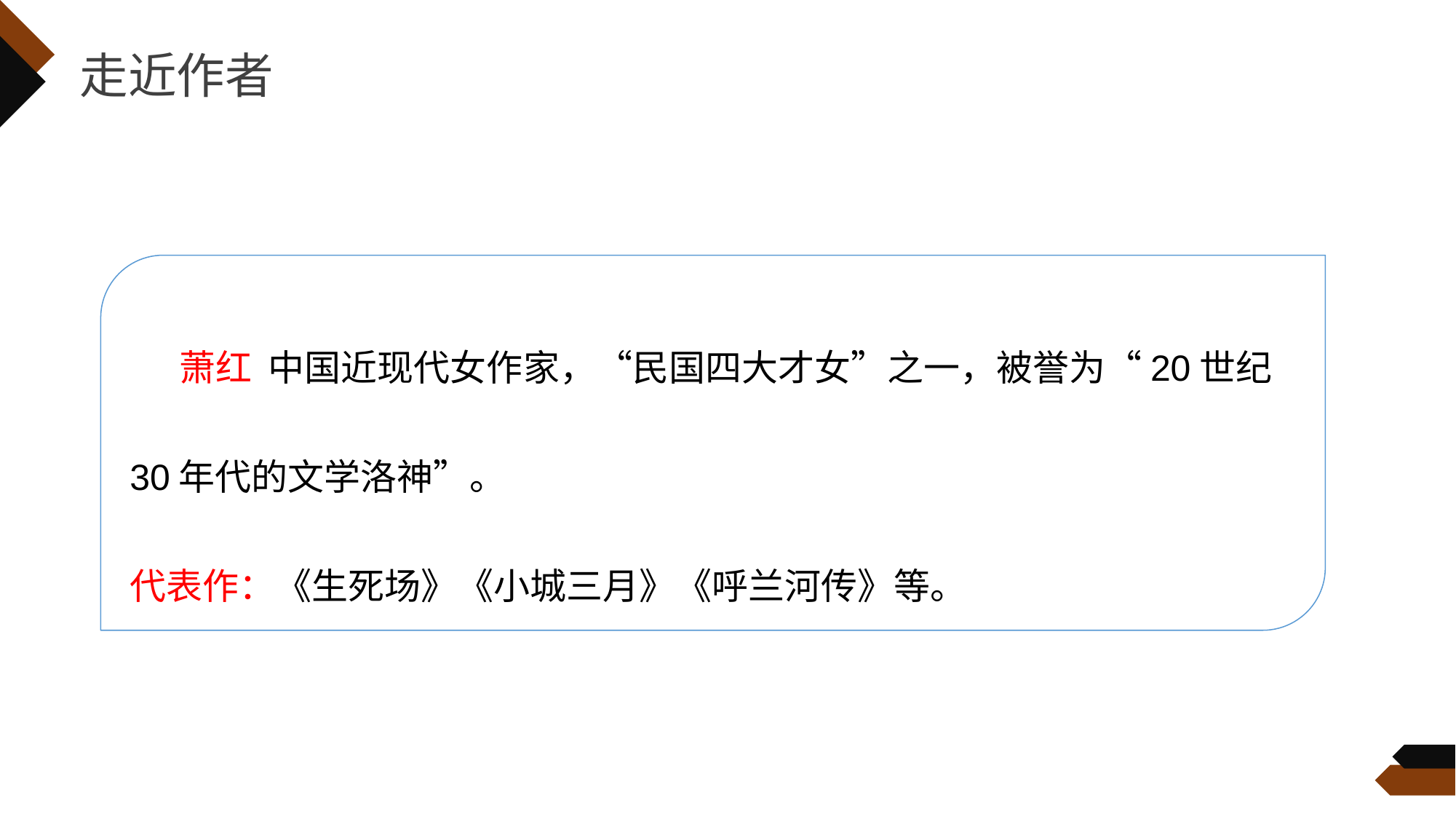

走近作者
     萧红  中国近现代女作家，“民国四大才女”之一，被誉为“20世纪30年代的文学洛神”。
代表作：《生死场》《小城三月》《呼兰河传》等。